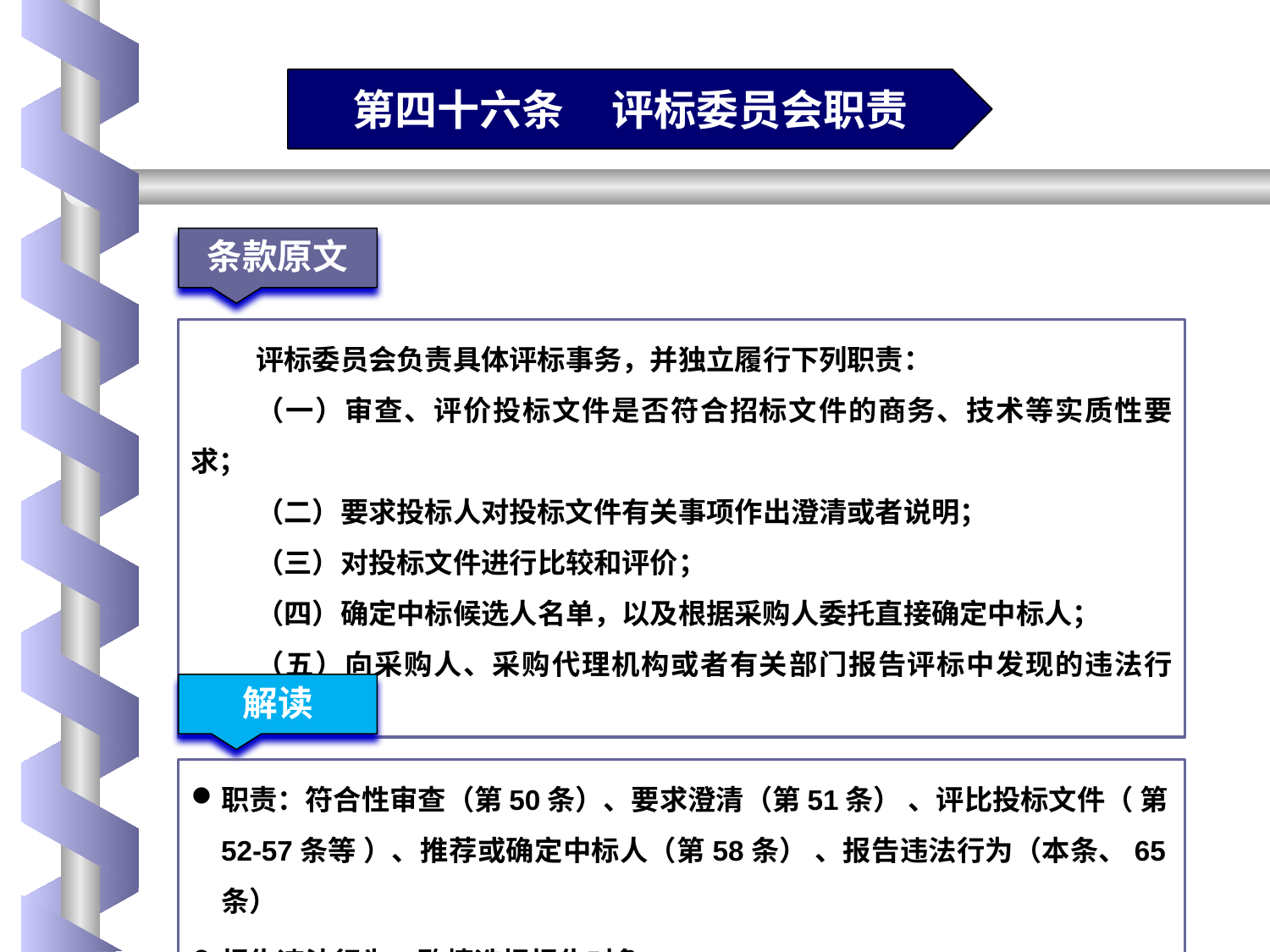

第四十六条     评标委员会职责
条款原文
评标委员会负责具体评标事务，并独立履行下列职责：
（一）审查、评价投标文件是否符合招标文件的商务、技术等实质性要求；
（二）要求投标人对投标文件有关事项作出澄清或者说明；
（三）对投标文件进行比较和评价；
（四）确定中标候选人名单，以及根据采购人委托直接确定中标人；
（五）向采购人、采购代理机构或者有关部门报告评标中发现的违法行为。
解读
职责：符合性审查（第50条）、要求澄清（第51条） 、评比投标文件（ 第52-57条等 ）、推荐或确定中标人（第58条） 、报告违法行为（本条、65条）
报告违法行为：酌情选择报告对象